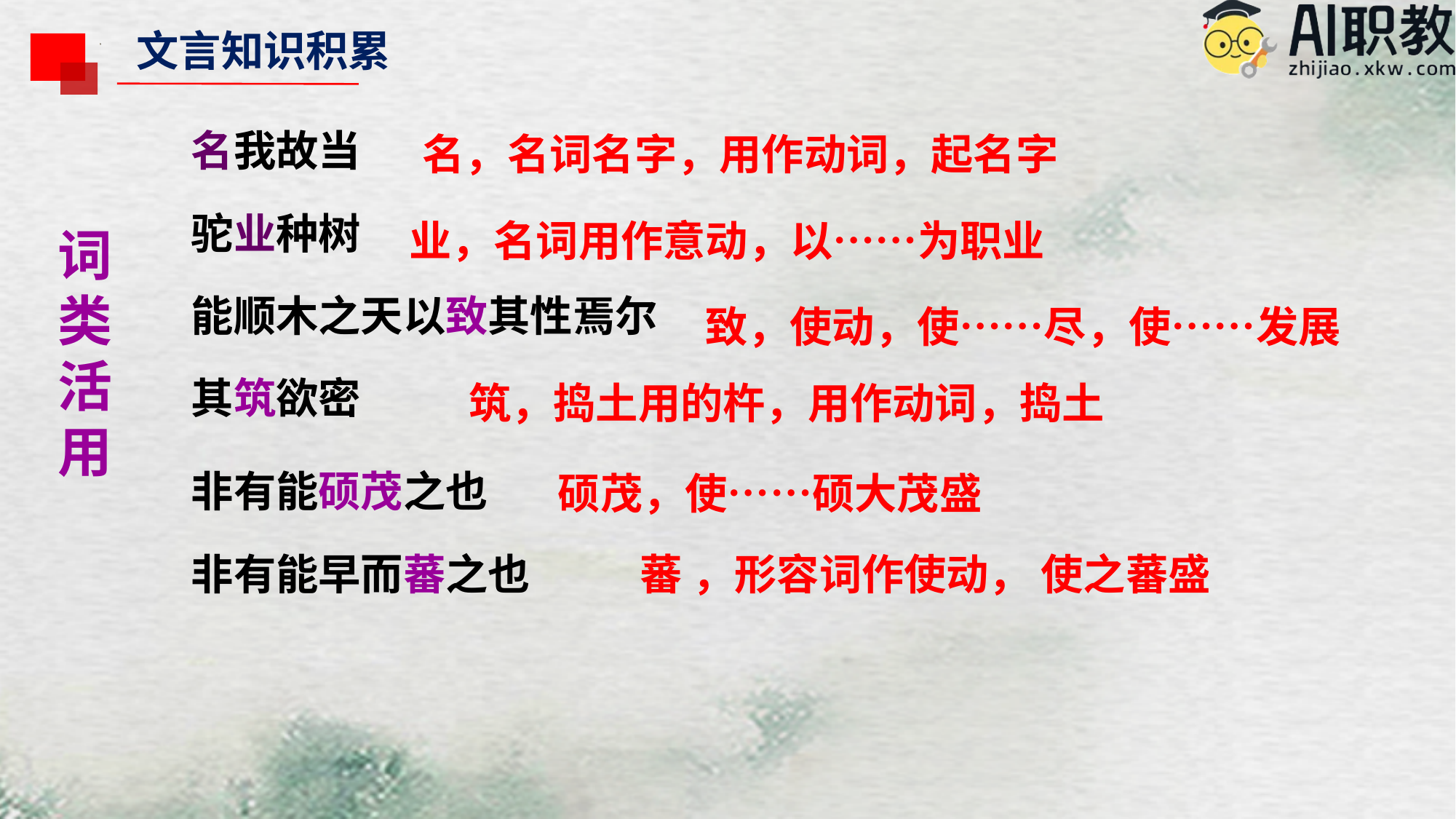

文言知识积累

名，名词名字，用作动词，起名字
名我故当
业，名词用作意动，以……为职业
驼业种树
词类活用
能顺木之天以致其性焉尔
致，使动，使……尽，使……发展
 筑，捣土用的杵，用作动词，捣土
其筑欲密
非有能硕茂之也
 硕茂，使……硕大茂盛
非有能早而蕃之也
蕃 ，形容词作使动， 使之蕃盛